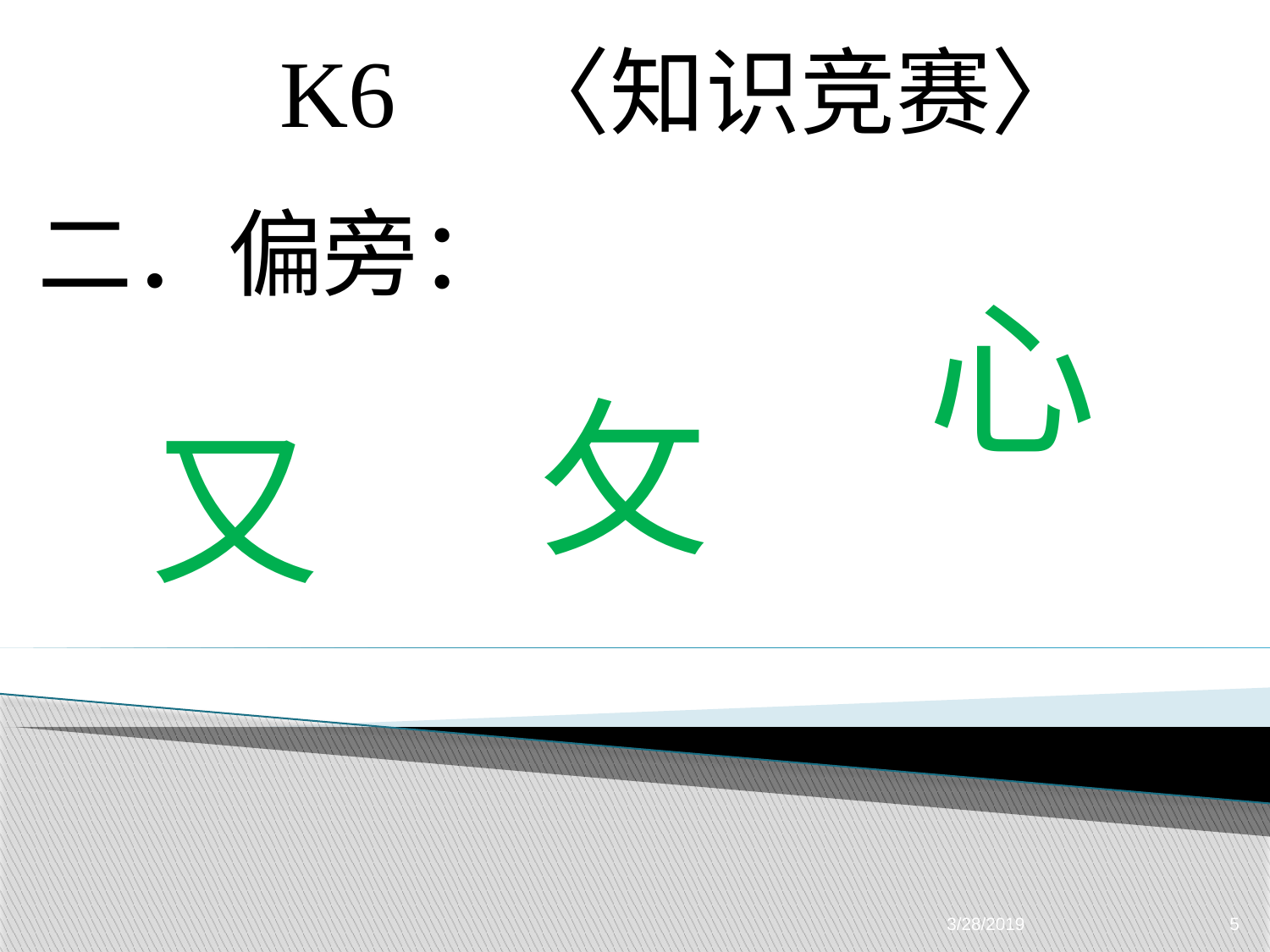

K6    〈知识竞赛〉
二．偏旁：
心
攵
又
3/28/2019
5